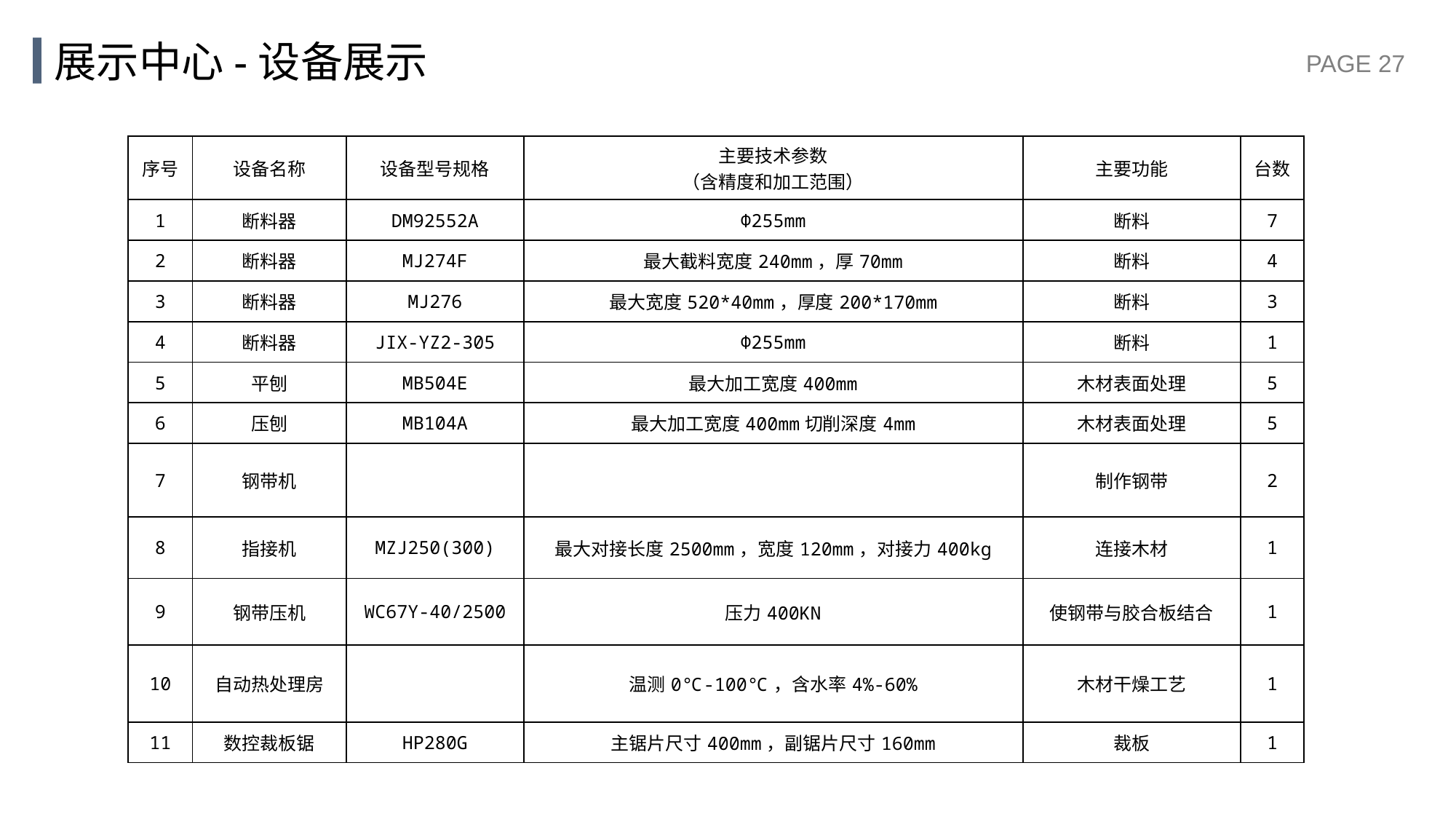

# 展示中心-设备展示
| 序号 | 设备名称 | 设备型号规格 | 主要技术参数 （含精度和加工范围） | 主要功能 | 台数 |
| --- | --- | --- | --- | --- | --- |
| 1 | 断料器 | DM92552A | Φ255mm | 断料 | 7 |
| 2 | 断料器 | MJ274F | 最大截料宽度240mm，厚70mm | 断料 | 4 |
| 3 | 断料器 | MJ276 | 最大宽度520\*40mm，厚度200\*170mm | 断料 | 3 |
| 4 | 断料器 | JIX-YZ2-305 | Φ255mm | 断料 | 1 |
| 5 | 平刨 | MB504E | 最大加工宽度400mm | 木材表面处理 | 5 |
| 6 | 压刨 | MB104A | 最大加工宽度400mm切削深度4mm | 木材表面处理 | 5 |
| 7 | 钢带机 |  |  | 制作钢带 | 2 |
| 8 | 指接机 | MZJ250(300) | 最大对接长度2500mm，宽度120mm，对接力400kg | 连接木材 | 1 |
| 9 | 钢带压机 | WC67Y-40/2500 | 压力400KN | 使钢带与胶合板结合 | 1 |
| 10 | 自动热处理房 |  | 温测0℃-100℃，含水率4%-60% | 木材干燥工艺 | 1 |
| 11 | 数控裁板锯 | HP280G | 主锯片尺寸400mm，副锯片尺寸160mm | 裁板 | 1 |